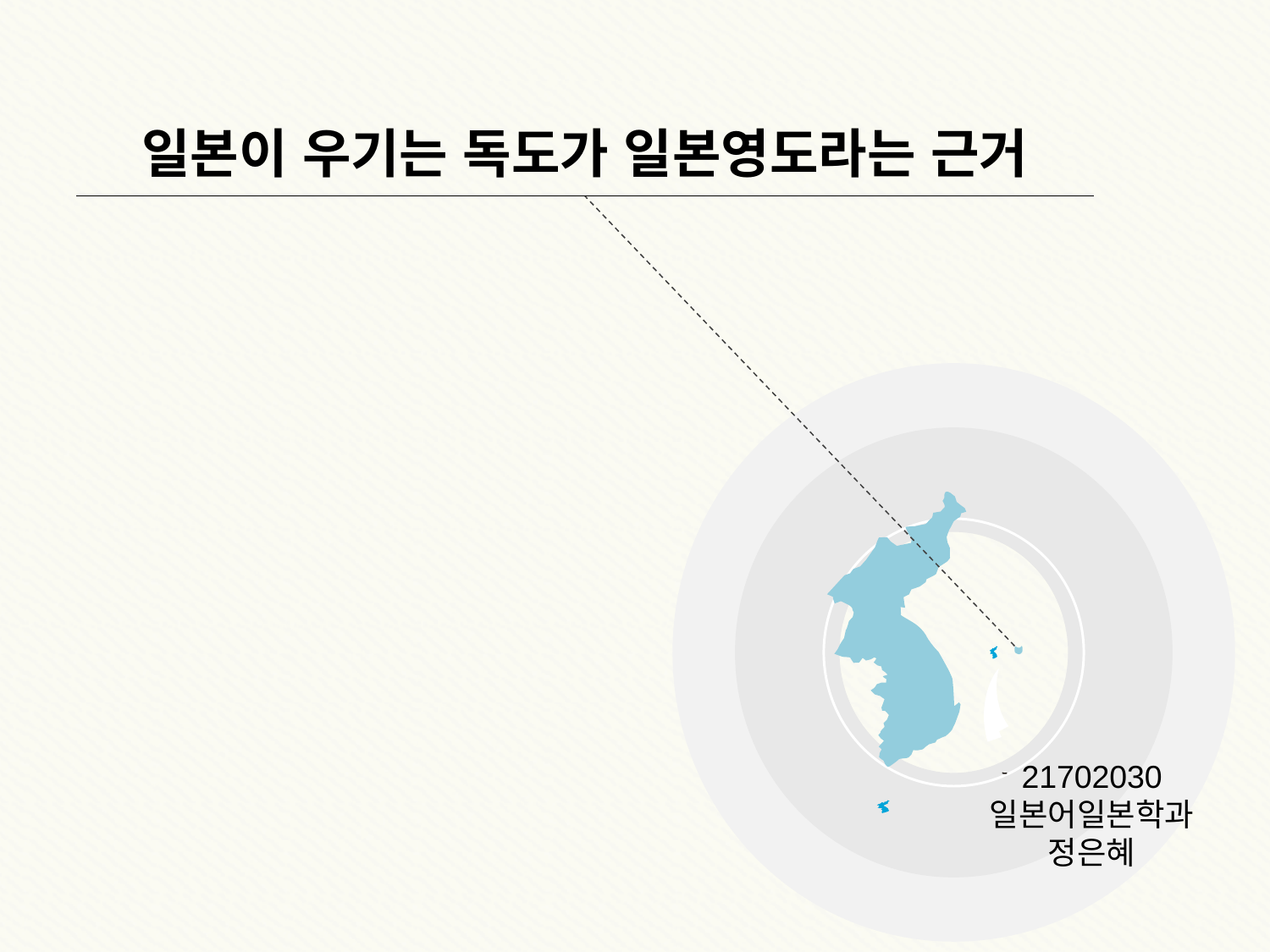

일본이 우기는 독도가 일본영도라는 근거

21702030
일본어일본학과
정은혜